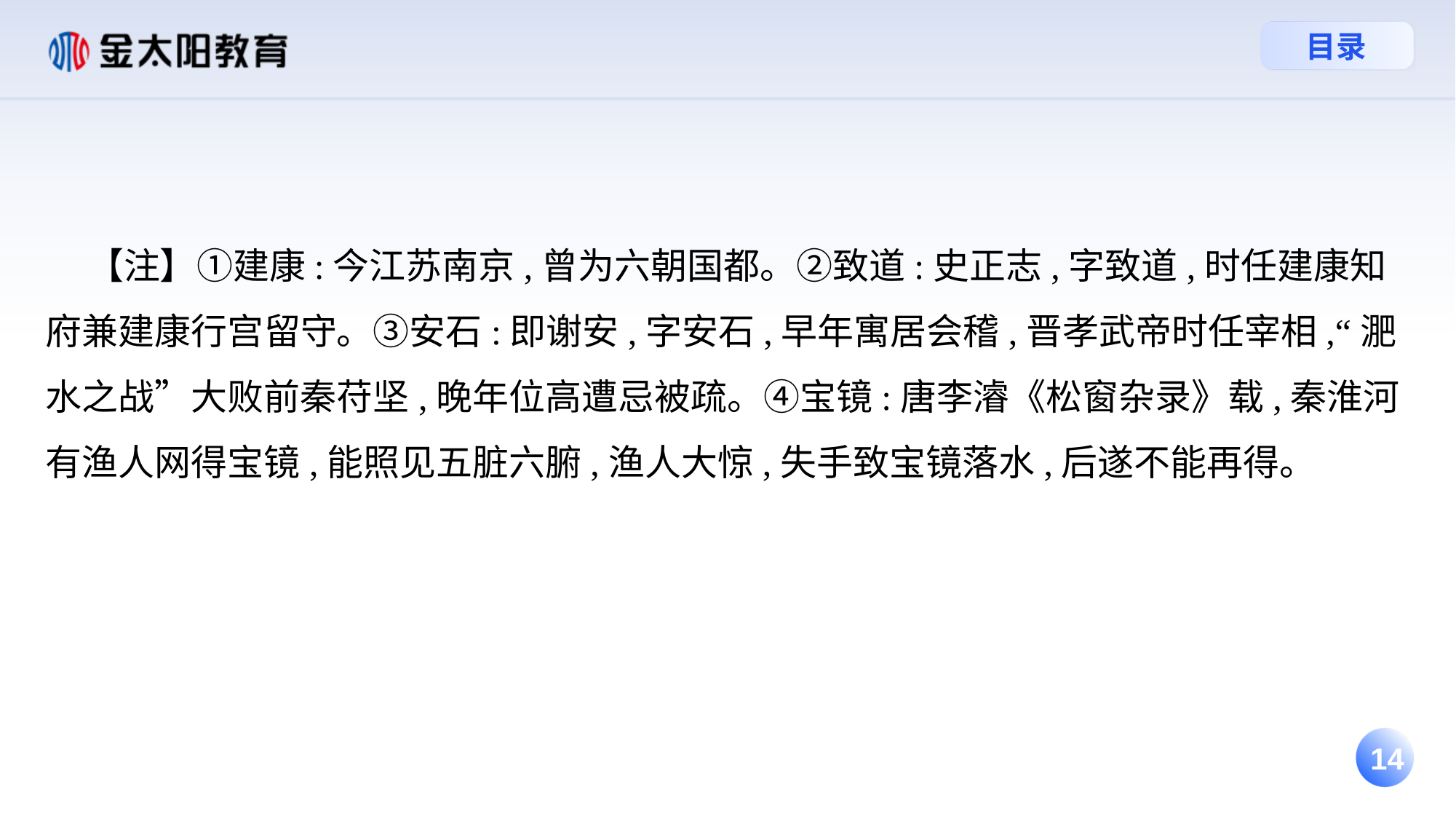

【注】①建康:今江苏南京,曾为六朝国都。②致道:史正志,字致道,时任建康知府兼建康行宫留守。③安石:即谢安,字安石,早年寓居会稽,晋孝武帝时任宰相,“淝水之战”大败前秦苻坚,晚年位高遭忌被疏。④宝镜:唐李濬《松窗杂录》载,秦淮河有渔人网得宝镜,能照见五脏六腑,渔人大惊,失手致宝镜落水,后遂不能再得。